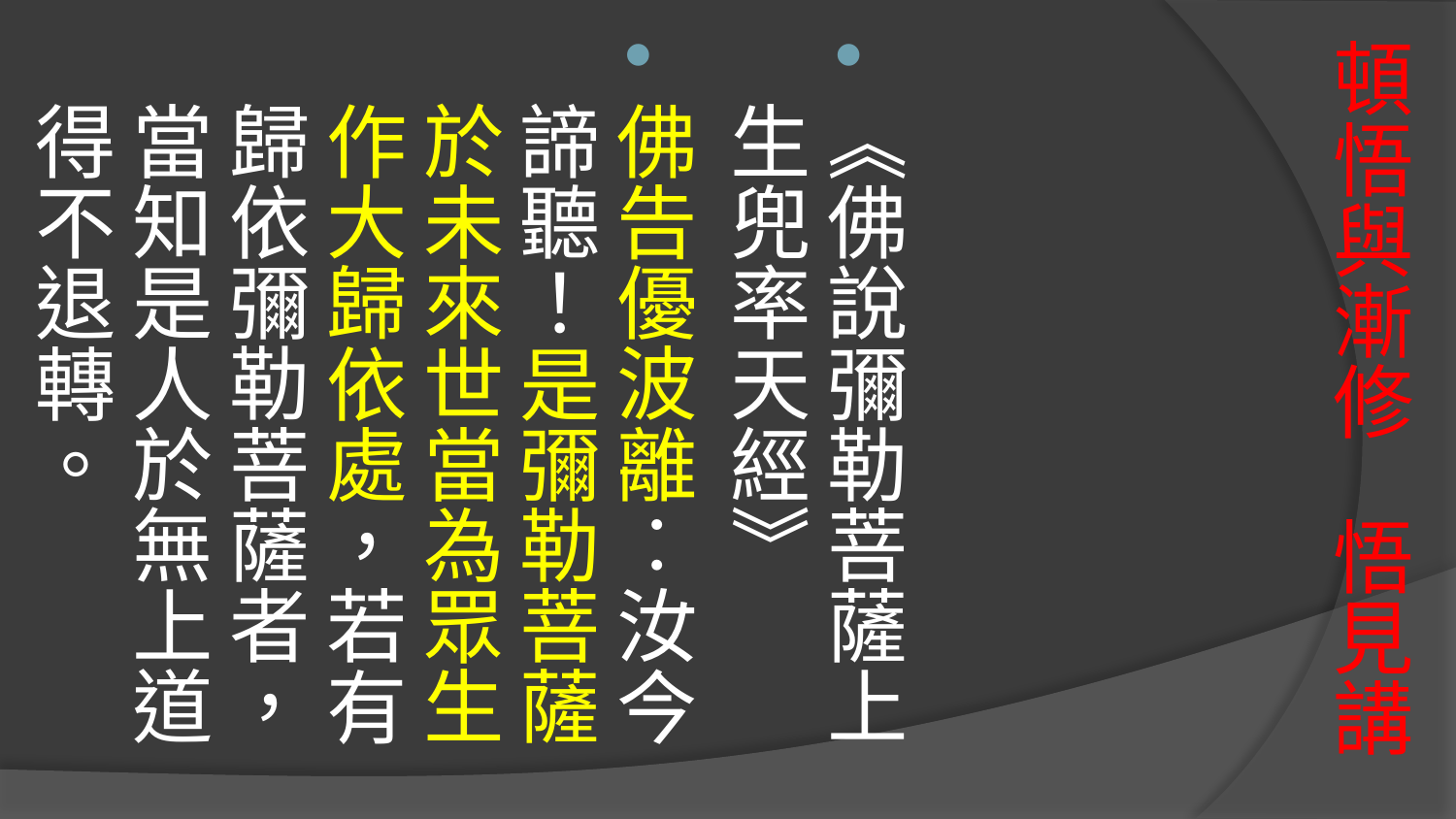

# 頓悟與漸修    悟見講
《佛說彌勒菩薩上生兜率天經》
佛告優波離︰汝今諦聽！是彌勒菩薩於未來世當為眾生作大歸依處，若有歸依彌勒菩薩者，當知是人於無上道得不退轉。